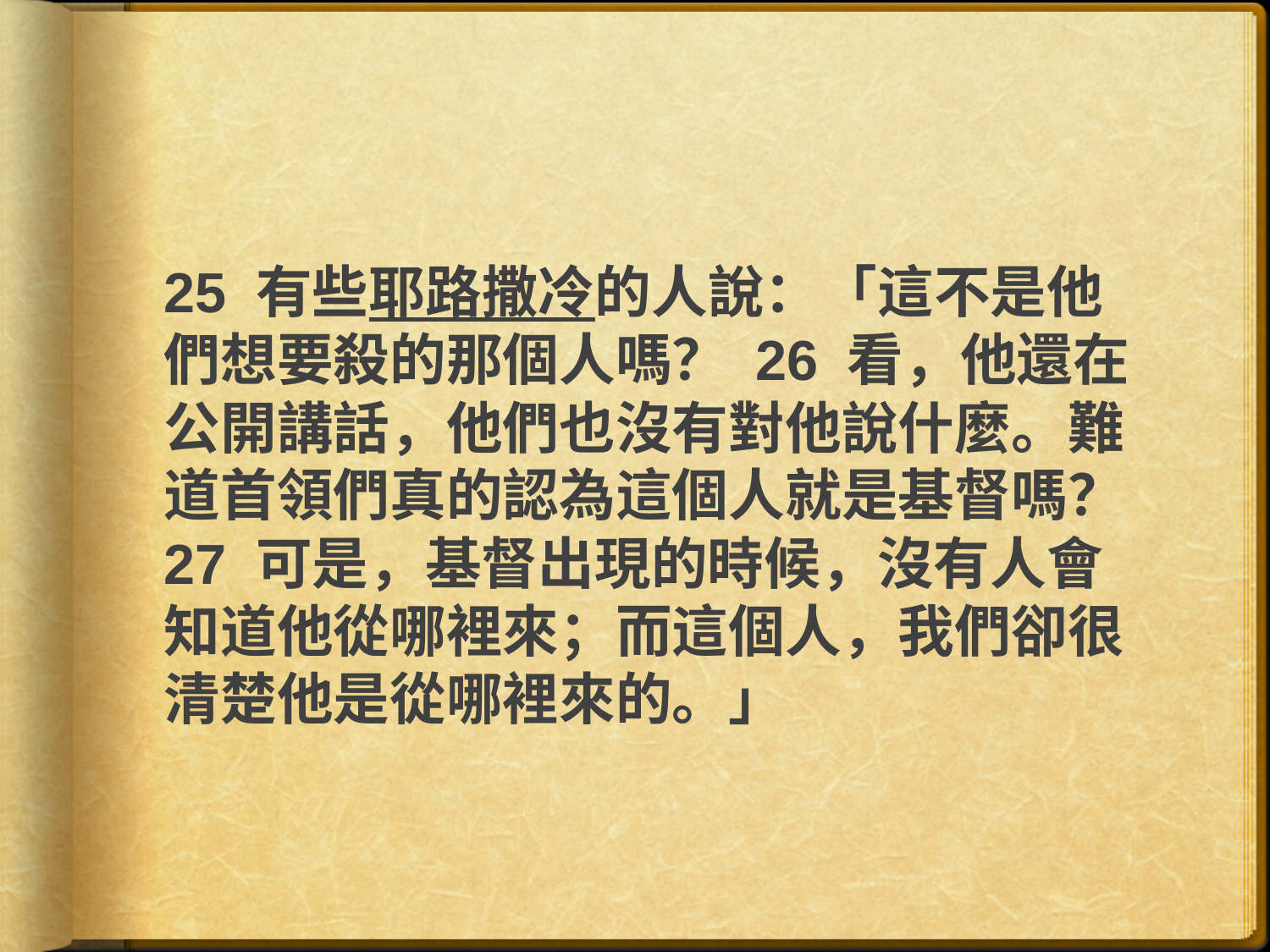

#
25 有些耶路撒冷的人說：「這不是他們想要殺的那個人嗎？ 26 看，他還在公開講話，他們也沒有對他說什麼。難道首領們真的認為這個人就是基督嗎？ 27 可是，基督出現的時候，沒有人會知道他從哪裡來；而這個人，我們卻很清楚他是從哪裡來的。」